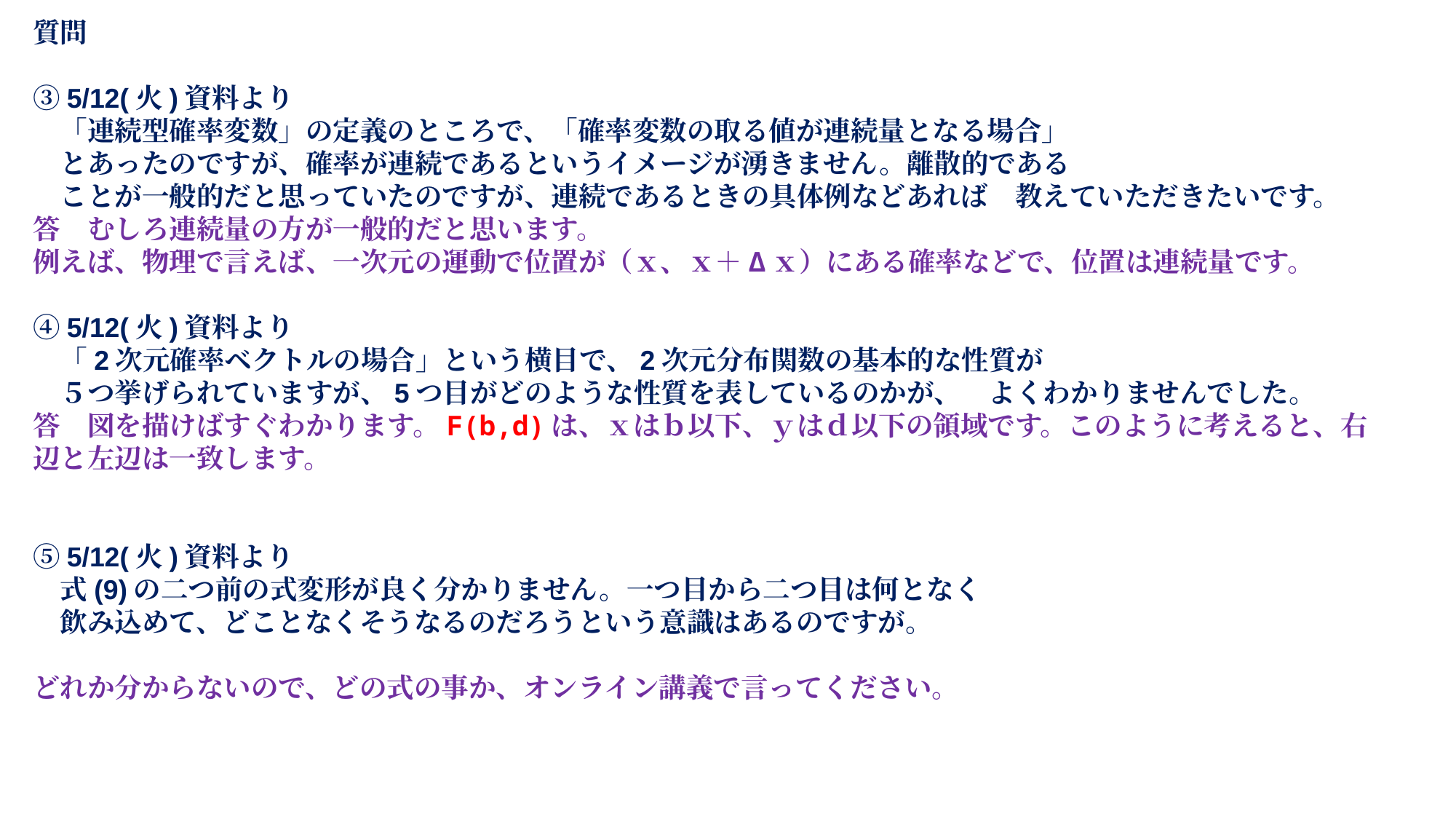

# 質問 ③5/12(火)資料より 　「連続型確率変数」の定義のところで、「確率変数の取る値が連続量となる場合」 　とあったのですが、確率が連続であるというイメージが湧きません。離散的である 　ことが一般的だと思っていたのですが、連続であるときの具体例などあれば　教えていただきたいです。 答　むしろ連続量の方が一般的だと思います。 例えば、物理で言えば、一次元の運動で位置が（ｘ、ｘ＋Δｘ）にある確率などで、位置は連続量です。 ④5/12(火)資料より 　「2次元確率ベクトルの場合」という横目で、2次元分布関数の基本的な性質が 　５つ挙げられていますが、5つ目がどのような性質を表しているのかが、　よくわかりませんでした。 答　図を描けばすぐわかります。F(b,d)は、ｘはｂ以下、ｙはｄ以下の領域です。このように考えると、右辺と左辺は一致します。 ⑤5/12(火)資料より 　式(9)の二つ前の式変形が良く分かりません。一つ目から二つ目は何となく 　飲み込めて、どことなくそうなるのだろうという意識はあるのですが。 どれか分からないので、どの式の事か、オンライン講義で言ってください。